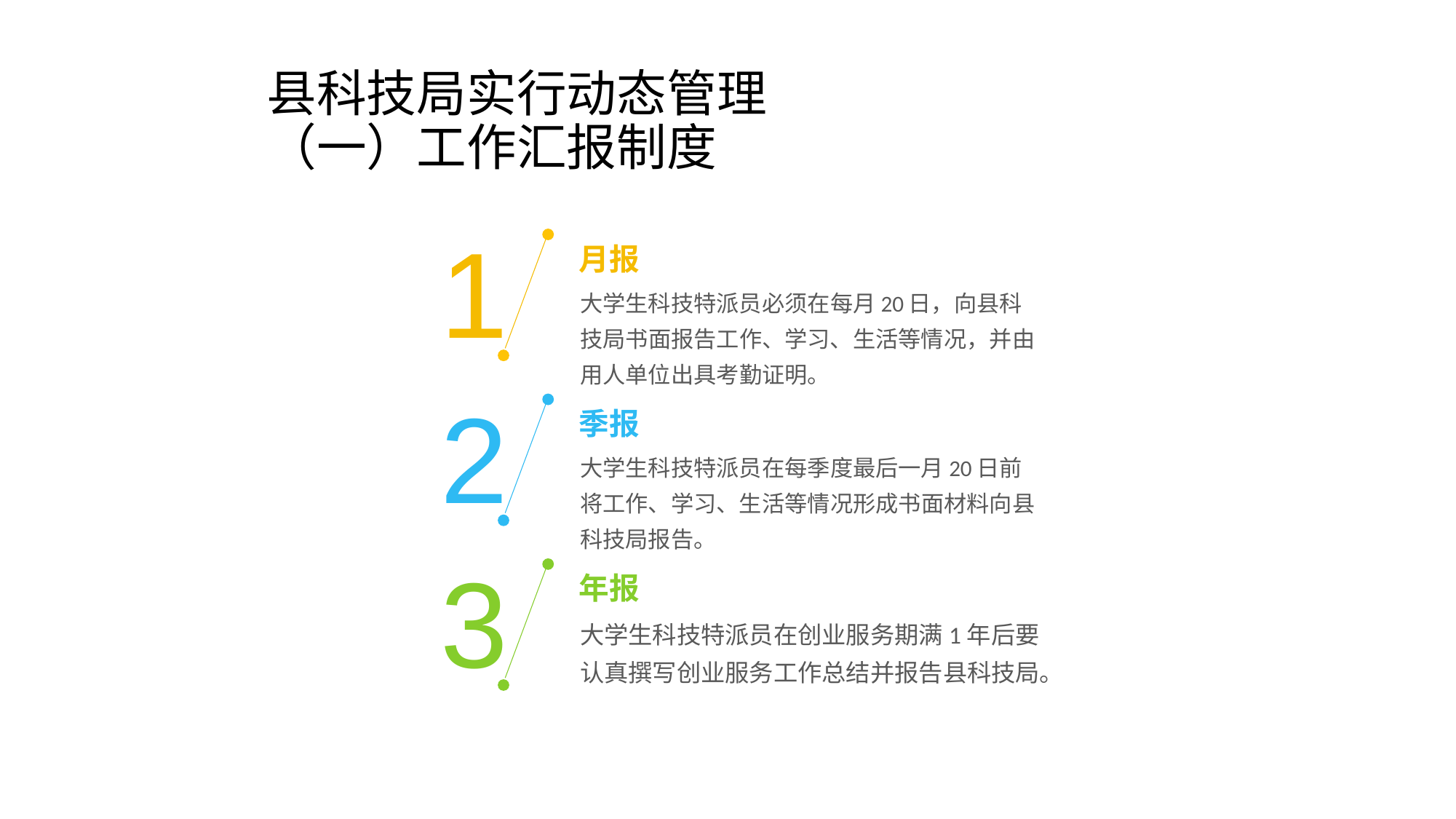

# 县科技局实行动态管理 （一）工作汇报制度
1

月报
大学生科技特派员必须在每月20日，向县科技局书面报告工作、学习、生活等情况，并由用人单位出具考勤证明。

2

季报
大学生科技特派员在每季度最后一月20日前将工作、学习、生活等情况形成书面材料向县科技局报告。

3

年报
大学生科技特派员在创业服务期满1年后要认真撰写创业服务工作总结并报告县科技局。